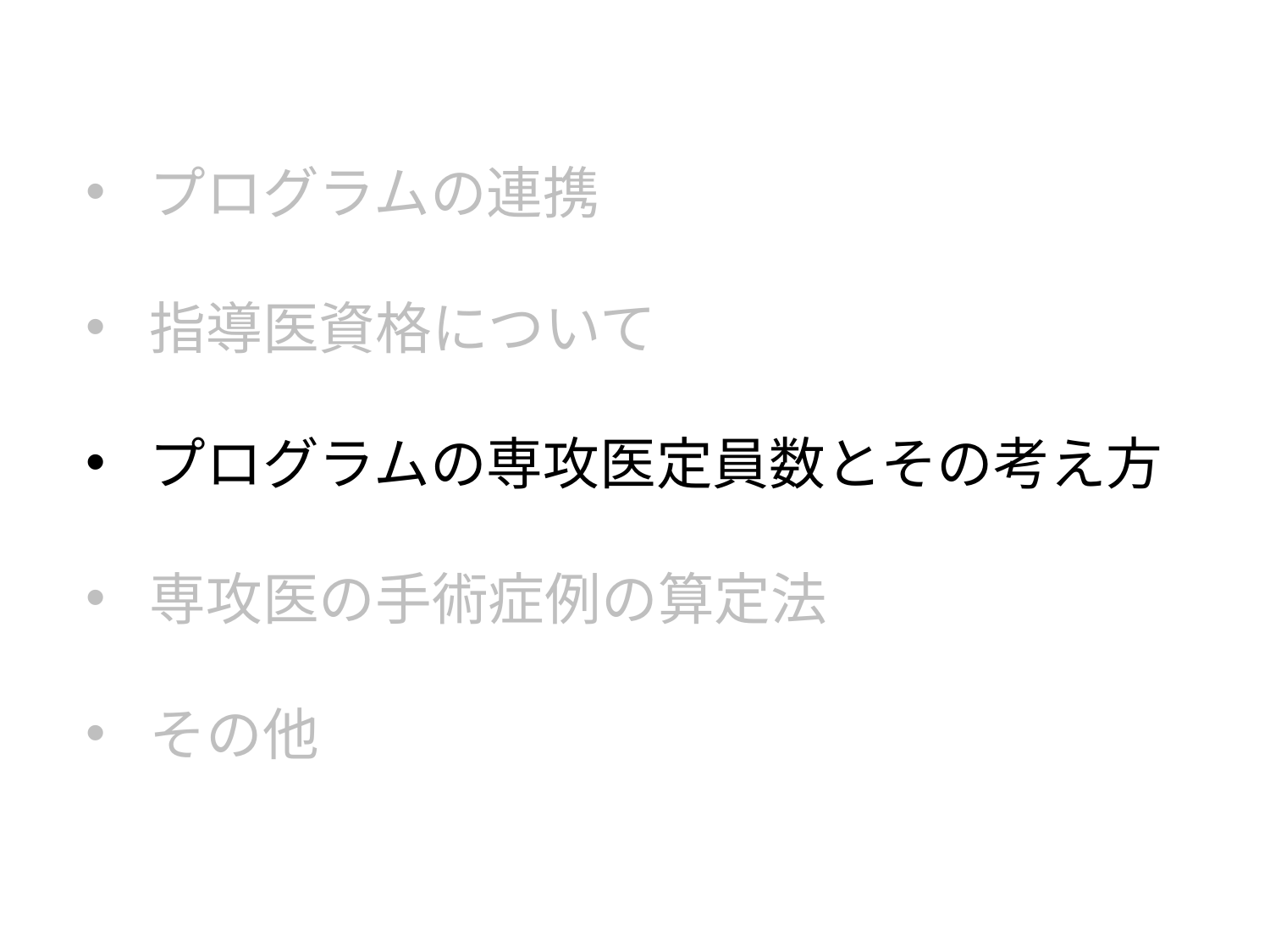

プログラムの連携
指導医資格について
プログラムの専攻医定員数とその考え方
専攻医の手術症例の算定法
その他